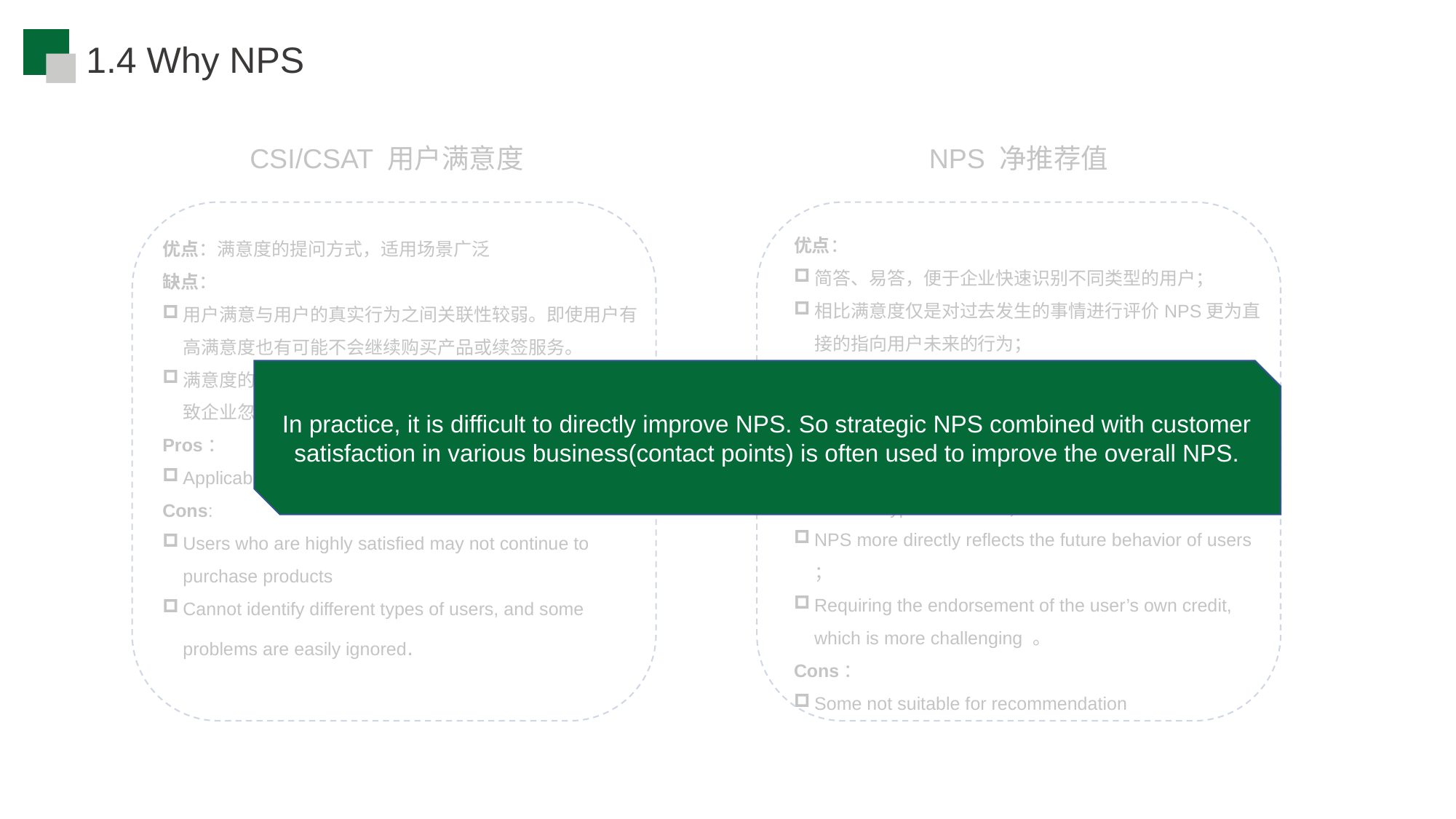

1.4 Why NPS

CSI/CSAT 用户满意度
NPS 净推荐值

优点：
简答、易答，便于企业快速识别不同类型的用户；
相比满意度仅是对过去发生的事情进行评价NPS更为直接的指向用户未来的行为；
向他人推荐需要自己的信用背书，更具挑战性。
缺点：有的场景/产品并不适合“推荐”给别人。
Pros：
Simple to answer, convenient to quickly identify different types of users ；
NPS more directly reflects the future behavior of users ；
Requiring the endorsement of the user’s own credit, which is more challenging 。
Cons：
Some not suitable for recommendation

优点：满意度的提问方式，适用场景广泛
缺点：
用户满意与用户的真实行为之间关联性较弱。即使用户有高满意度也有可能不会继续购买产品或续签服务。
满意度的计算方式相比NPS，不容易放大差距，可能会导致企业忽视一些问题
Pros：
Applicable to many business
Cons:
Users who are highly satisfied may not continue to purchase products
Cannot identify different types of users, and some problems are easily ignored.

In practice, it is difficult to directly improve NPS. So strategic NPS combined with customer satisfaction in various business(contact points) is often used to improve the overall NPS.
14